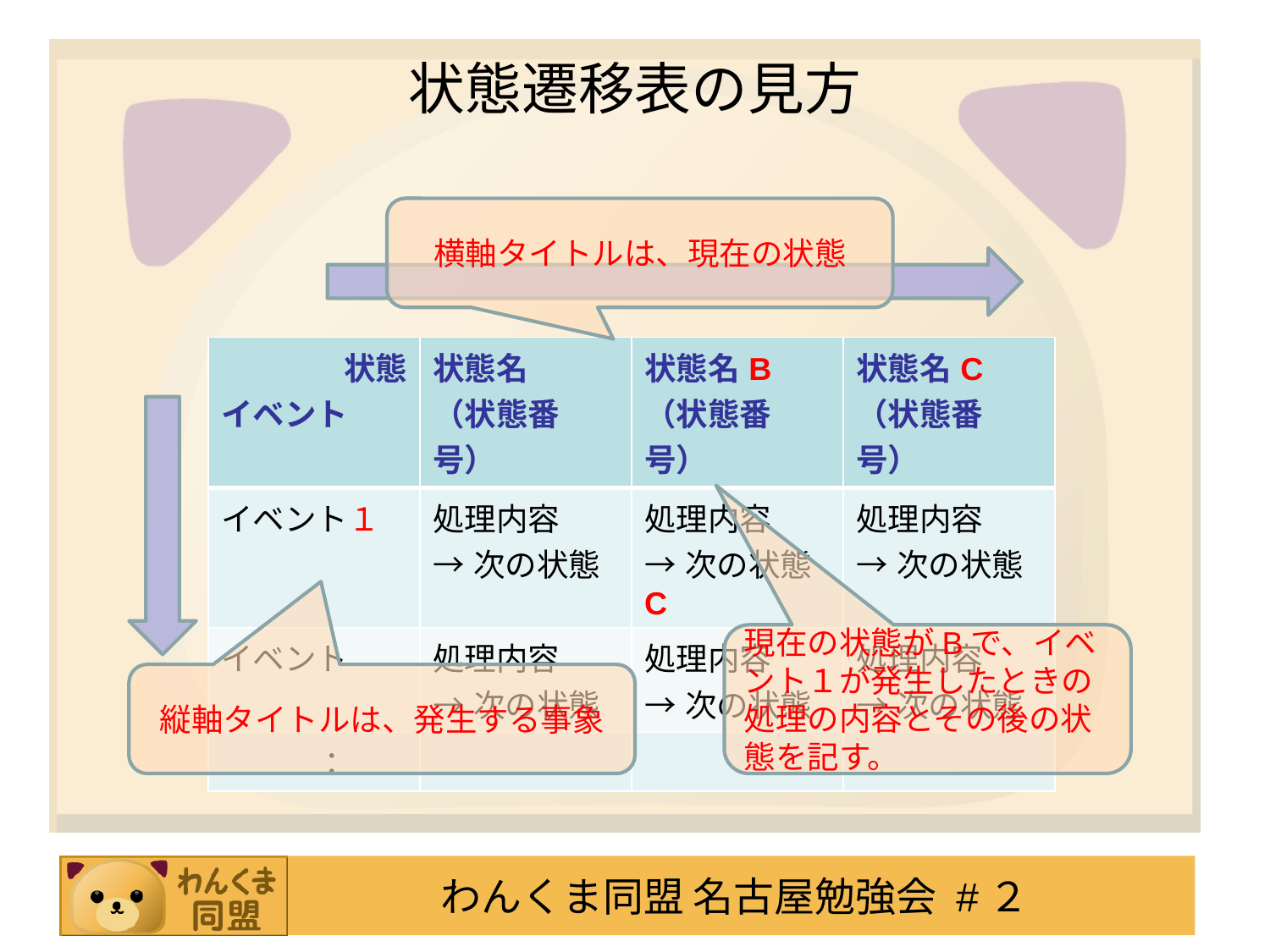

# 状態遷移表の見方
横軸タイトルは、現在の状態

| 状態 イベント | 状態名 （状態番号） | 状態名B （状態番号） | 状態名C （状態番号） |
| --- | --- | --- | --- |
| イベント１ | 処理内容 →次の状態 | 処理内容 →次の状態C | 処理内容 →次の状態 |
| イベント | 処理内容 →次の状態 | 処理内容 →次の状態 | 処理内容 →次の状態 |
| ： |  |  |  |

現在の状態がBで、イベント１が発生したときの処理の内容とその後の状態を記す。
縦軸タイトルは、発生する事象